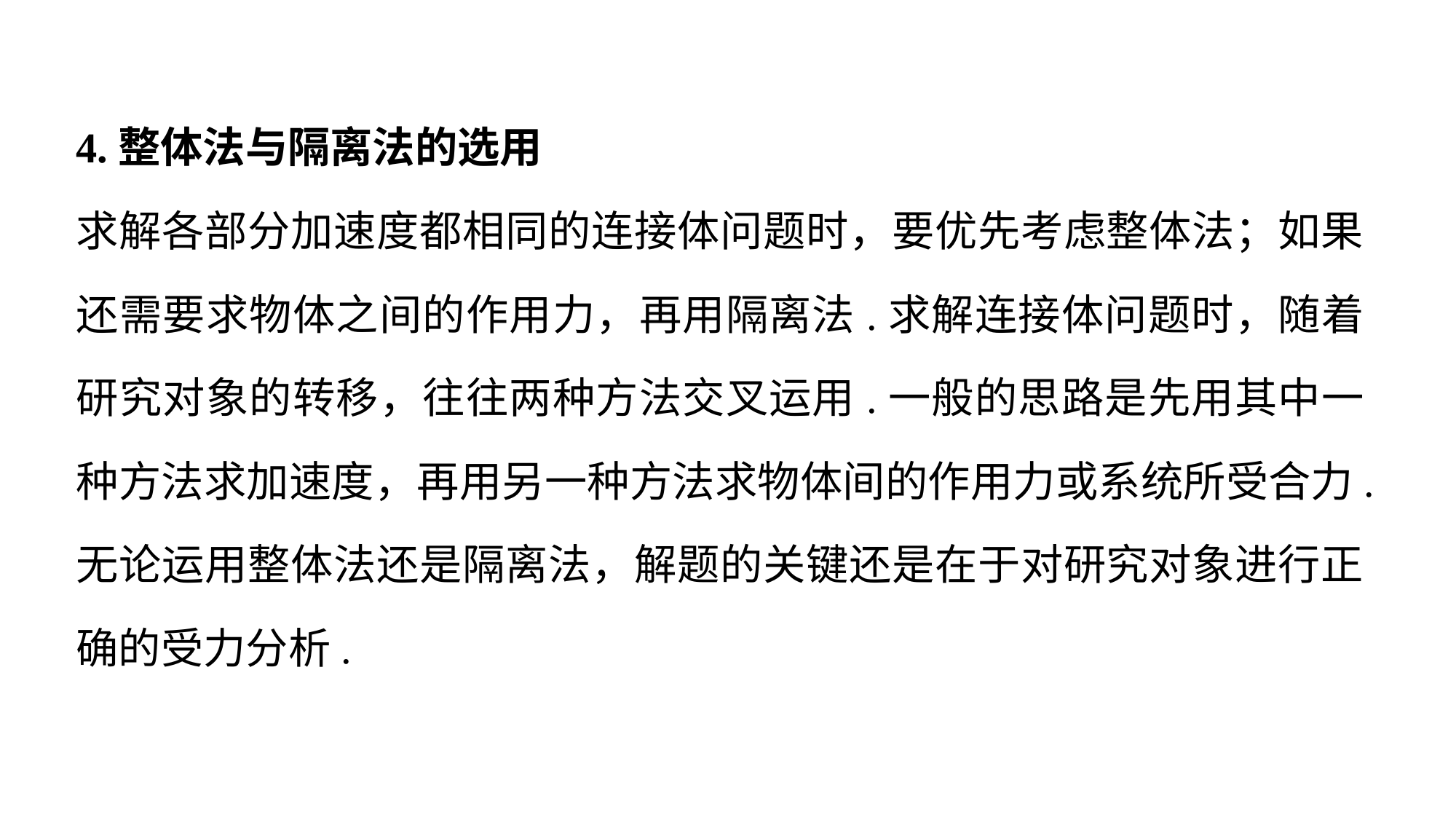

4.整体法与隔离法的选用
求解各部分加速度都相同的连接体问题时，要优先考虑整体法；如果还需要求物体之间的作用力，再用隔离法.求解连接体问题时，随着研究对象的转移，往往两种方法交叉运用.一般的思路是先用其中一种方法求加速度，再用另一种方法求物体间的作用力或系统所受合力.无论运用整体法还是隔离法，解题的关键还是在于对研究对象进行正确的受力分析.